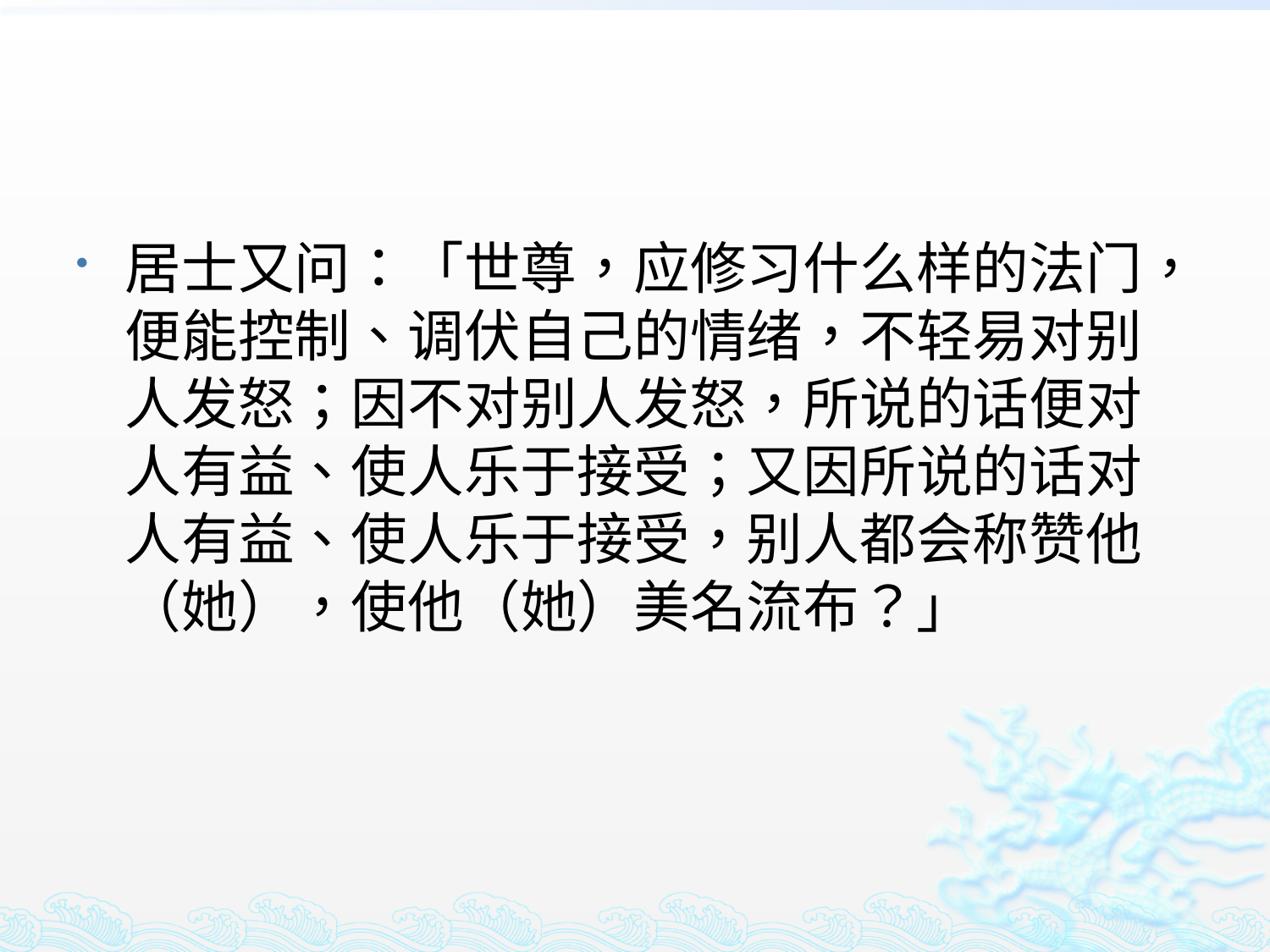

居士又问：「世尊，应修习什么样的法门，便能控制、调伏自己的情绪，不轻易对别人发怒；因不对别人发怒，所说的话便对人有益、使人乐于接受；又因所说的话对人有益、使人乐于接受，别人都会称赞他（她），使他（她）美名流布？」